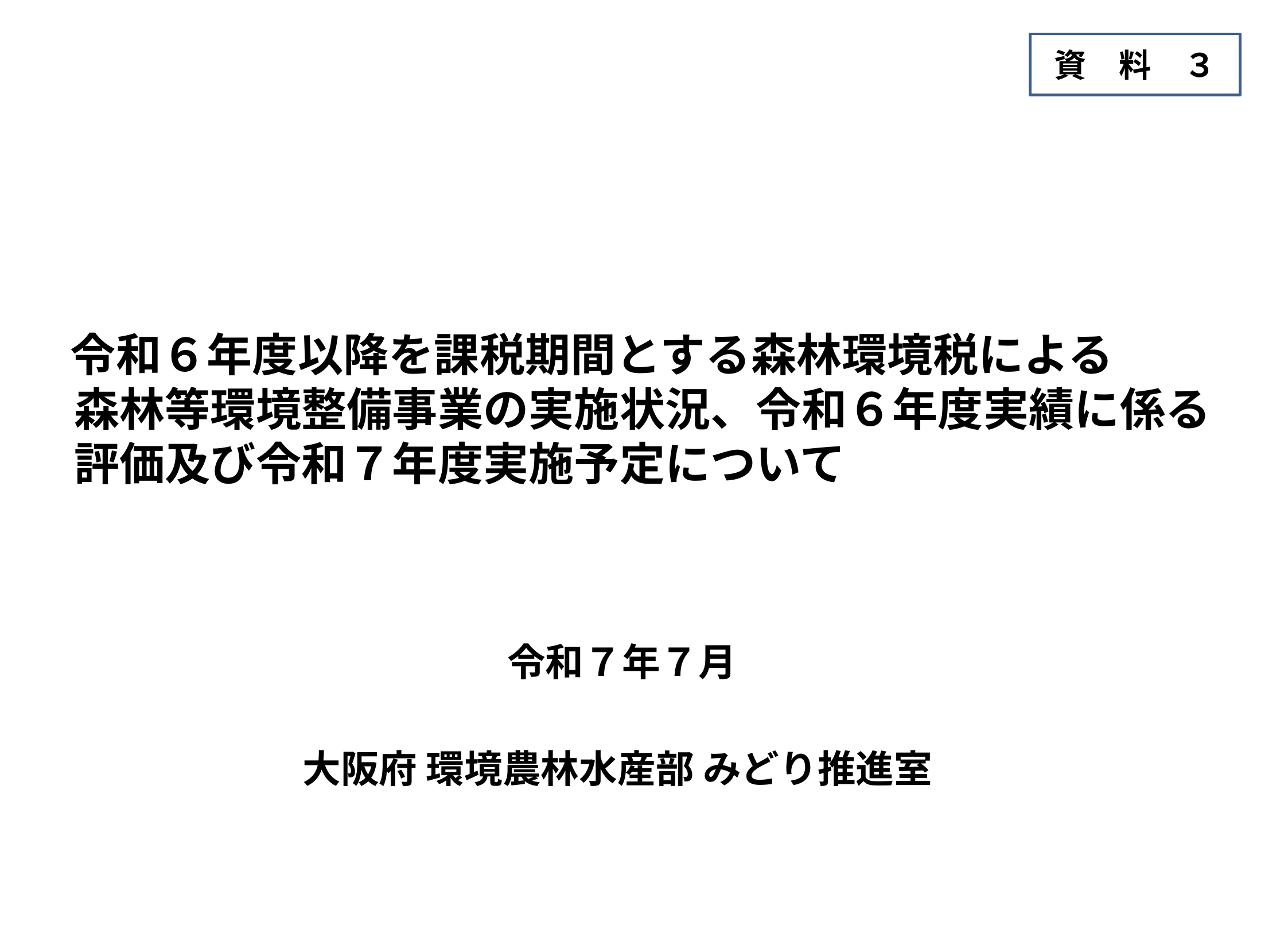

資　料　３
   　令和６年度以降を課税期間とする森林環境税による
　　森林等環境整備事業の実施状況、令和６年度実績に係る
　　評価及び令和７年度実施予定について

令和７年７月

大阪府 環境農林水産部 みどり推進室